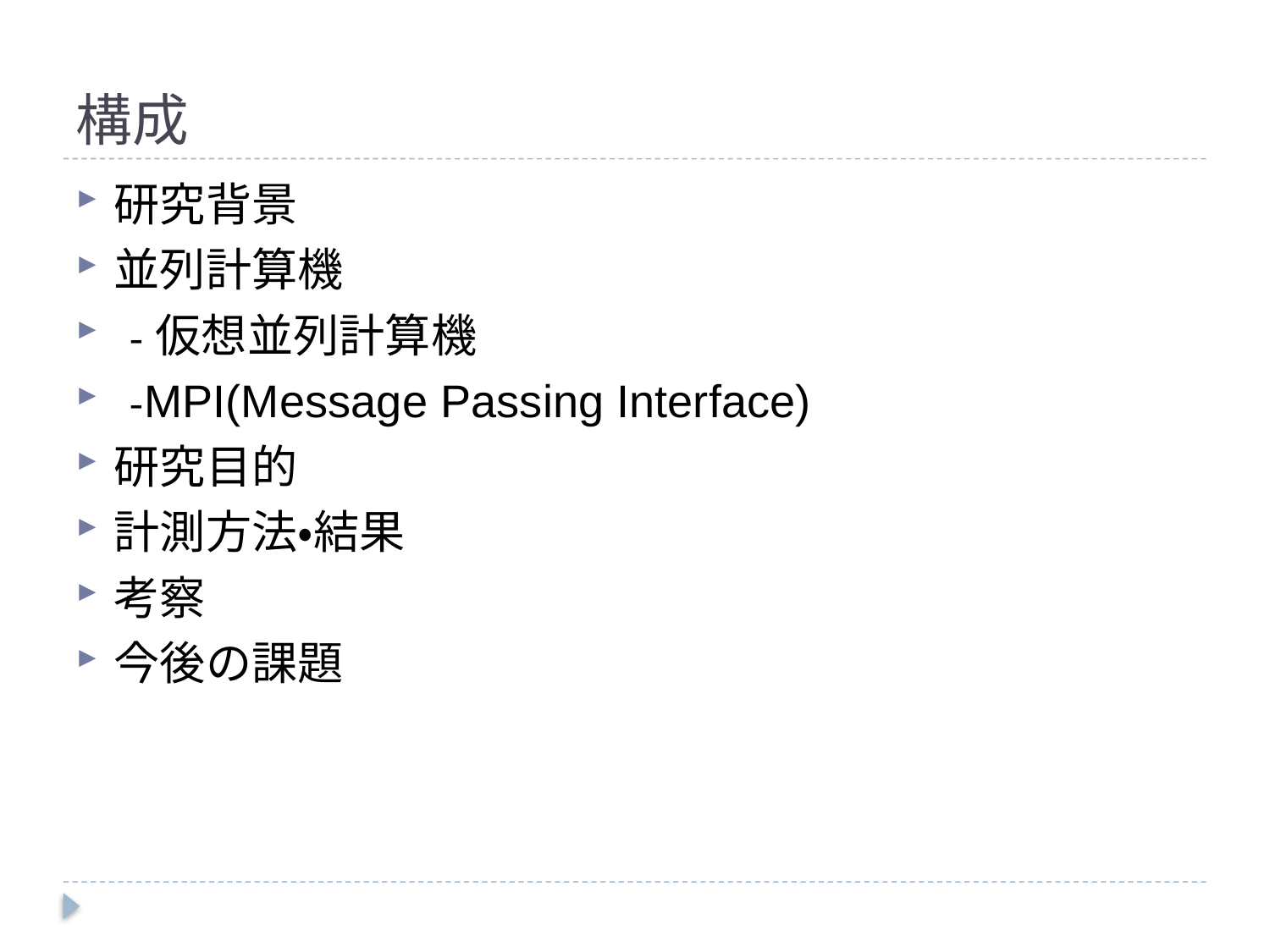

# 構成
研究背景
並列計算機
 -仮想並列計算機
 -MPI(Message Passing Interface)
研究目的
計測方法・結果
考察
今後の課題